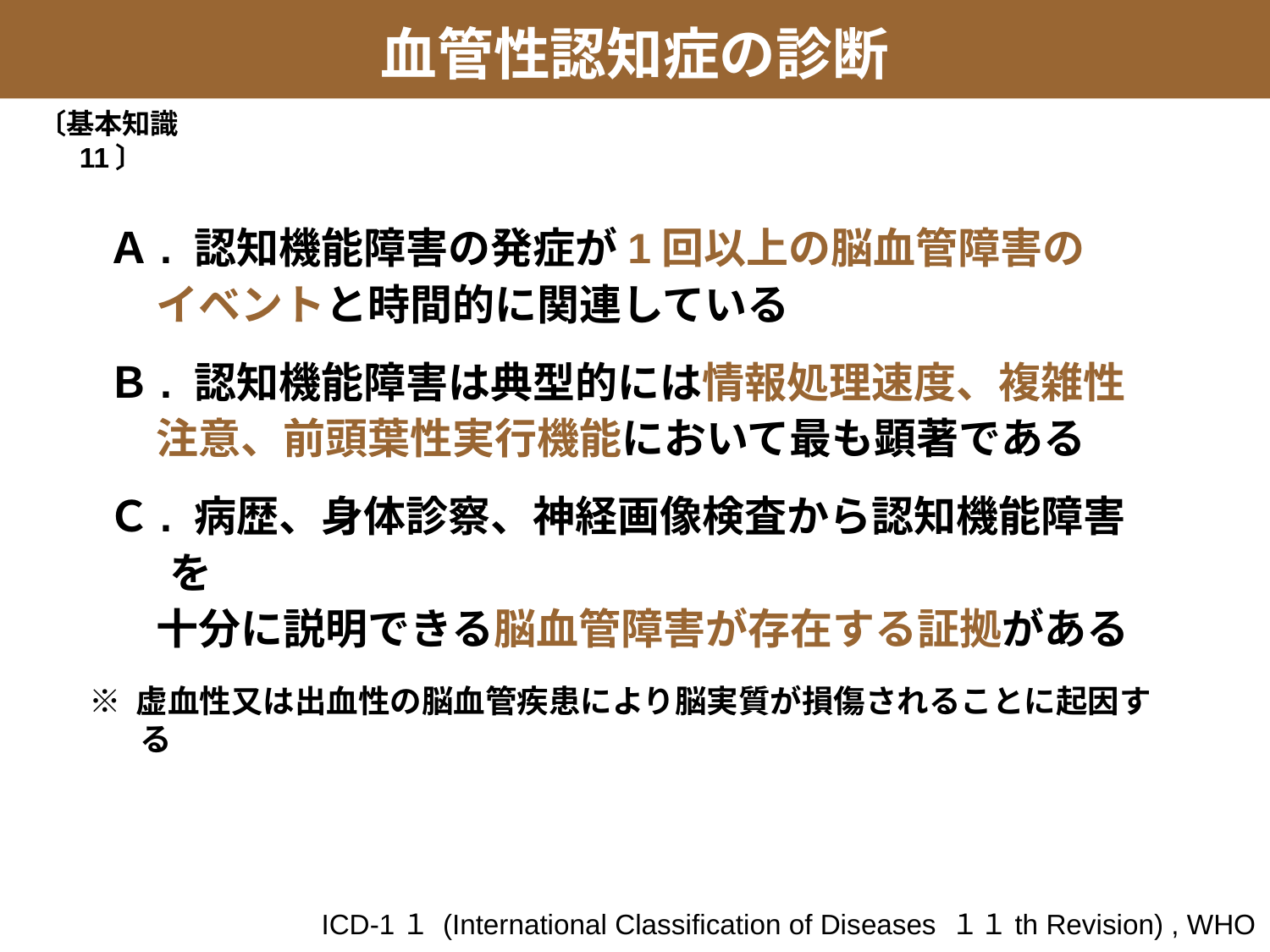

血管性認知症の診断
〔基本知識11〕

Ａ. 認知機能障害の発症が1回以上の脳血管障害の
    イベントと時間的に関連している
Ｂ. 認知機能障害は典型的には情報処理速度、複雑性
    注意、前頭葉性実行機能において最も顕著である
Ｃ. 病歴、身体診察、神経画像検査から認知機能障害を
    十分に説明できる脳血管障害が存在する証拠がある
※ 虚血性又は出血性の脳血管疾患により脳実質が損傷されることに起因する
ICD-1１ (International Classification of Diseases １１th Revision) , WHO